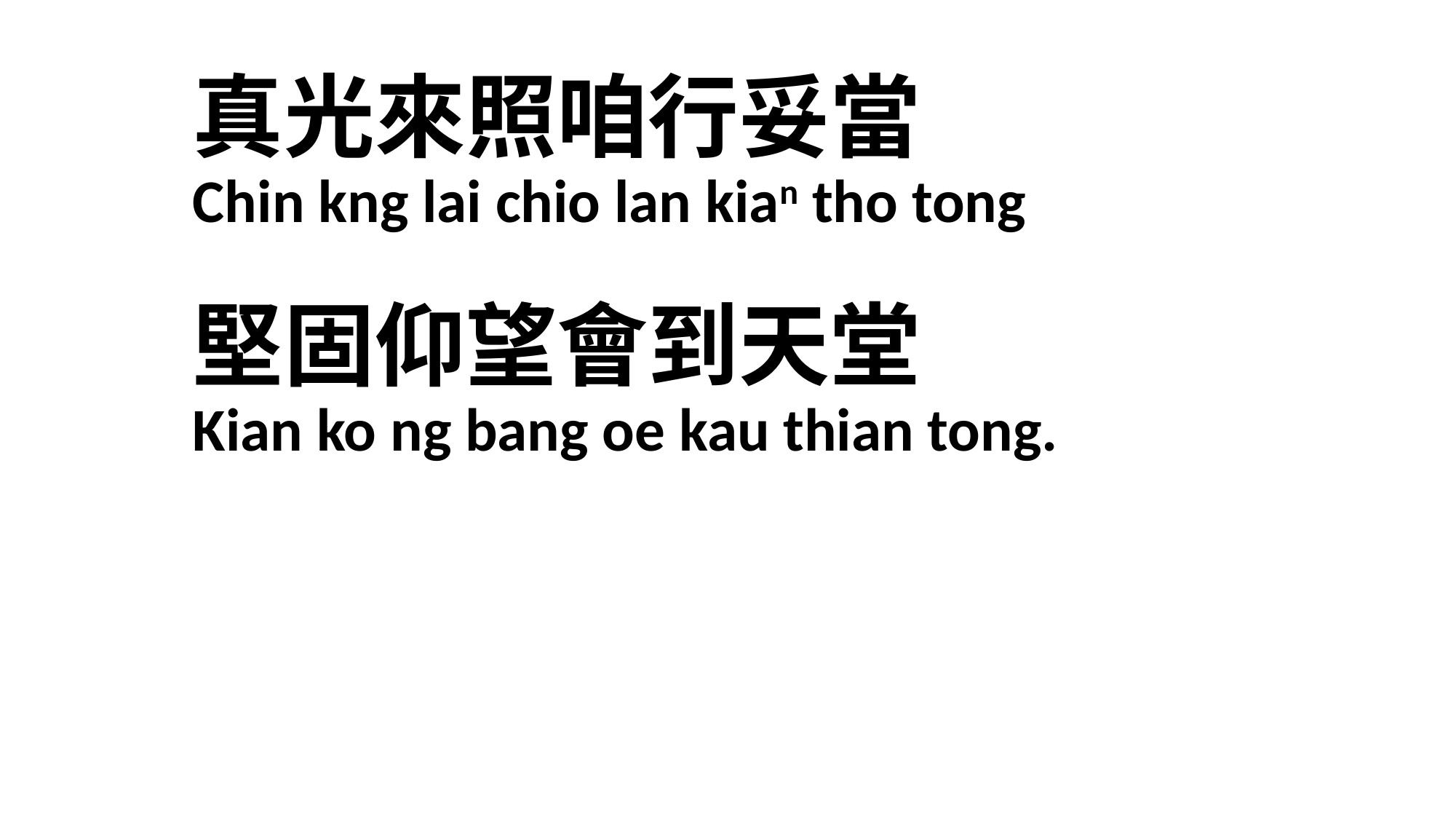

# 真光來照咱行妥當 Chin kng lai chio lan kian tho tong 堅固仰望會到天堂 Kian ko ng bang oe kau thian tong.